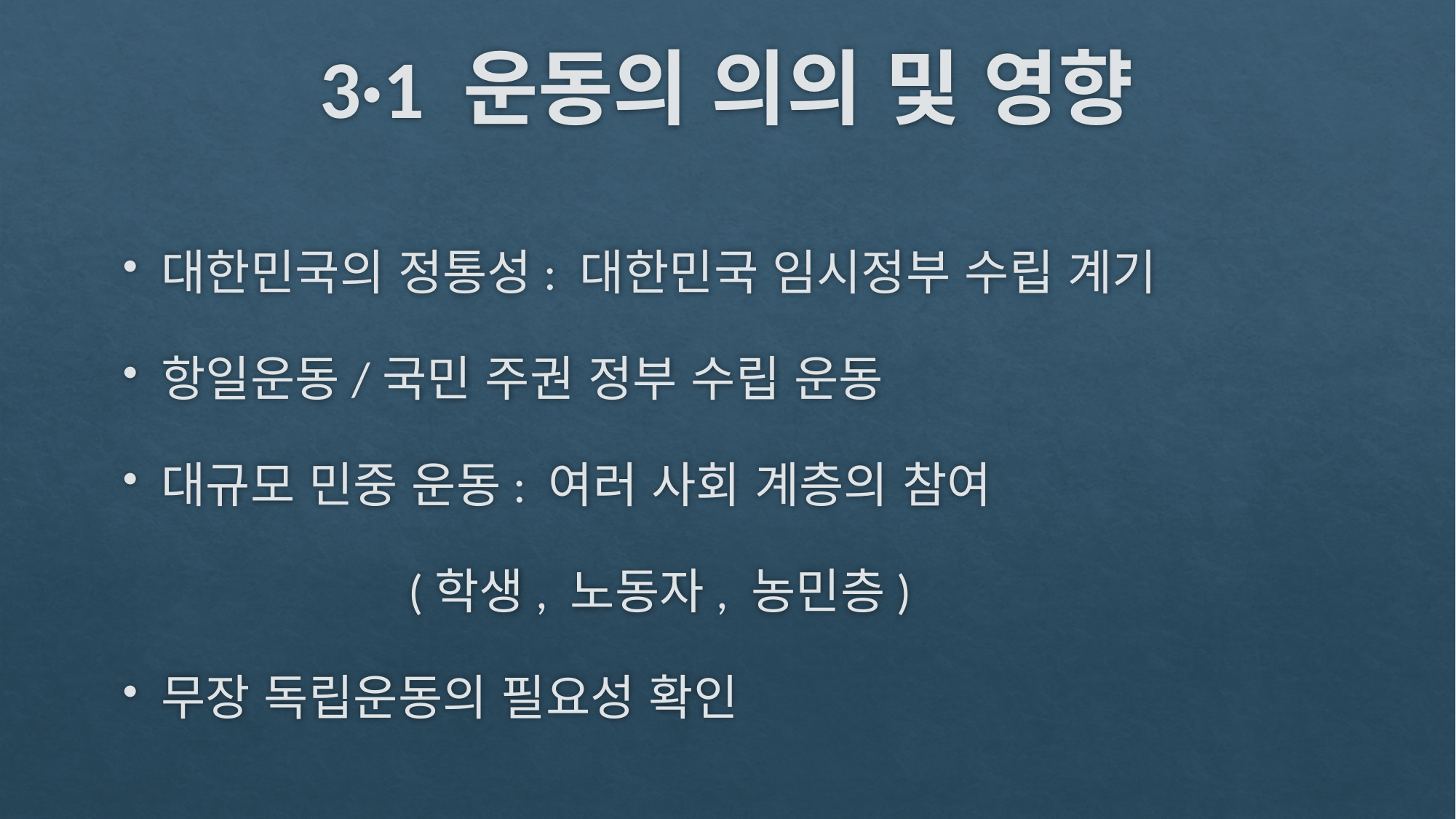

# 3·1 운동의 의의 및 영향
대한민국의 정통성: 대한민국 임시정부 수립 계기
항일운동/국민 주권 정부 수립 운동
대규모 민중 운동: 여러 사회 계층의 참여
                          (학생, 노동자, 농민층)
무장 독립운동의 필요성 확인